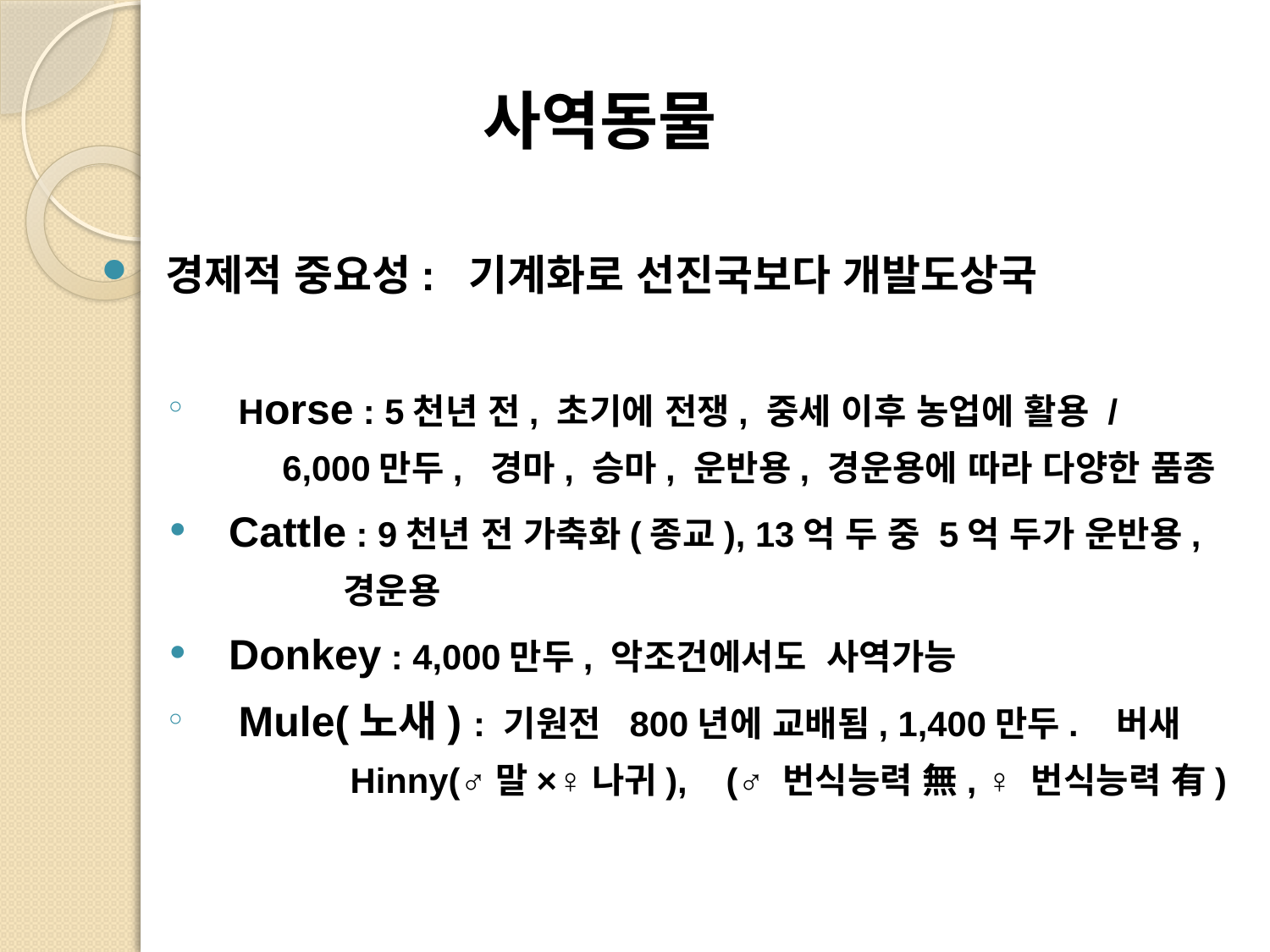

# 사역동물
경제적 중요성:  기계화로 선진국보다 개발도상국

 Horse : 5천년 전, 초기에 전쟁, 중세 이후 농업에 활용 /
            6,000만두,  경마, 승마, 운반용, 경운용에 따라 다양한 품종
Cattle : 9천년 전 가축화(종교), 13억 두 중 5억 두가 운반용,
                 경운용
Donkey : 4,000만두, 악조건에서도  사역가능
 Mule(노새) : 기원전  800년에 교배됨, 1,400만두.   버새
                   Hinny(♂말×♀나귀),    (♂ 번식능력 無, ♀ 번식능력 有)